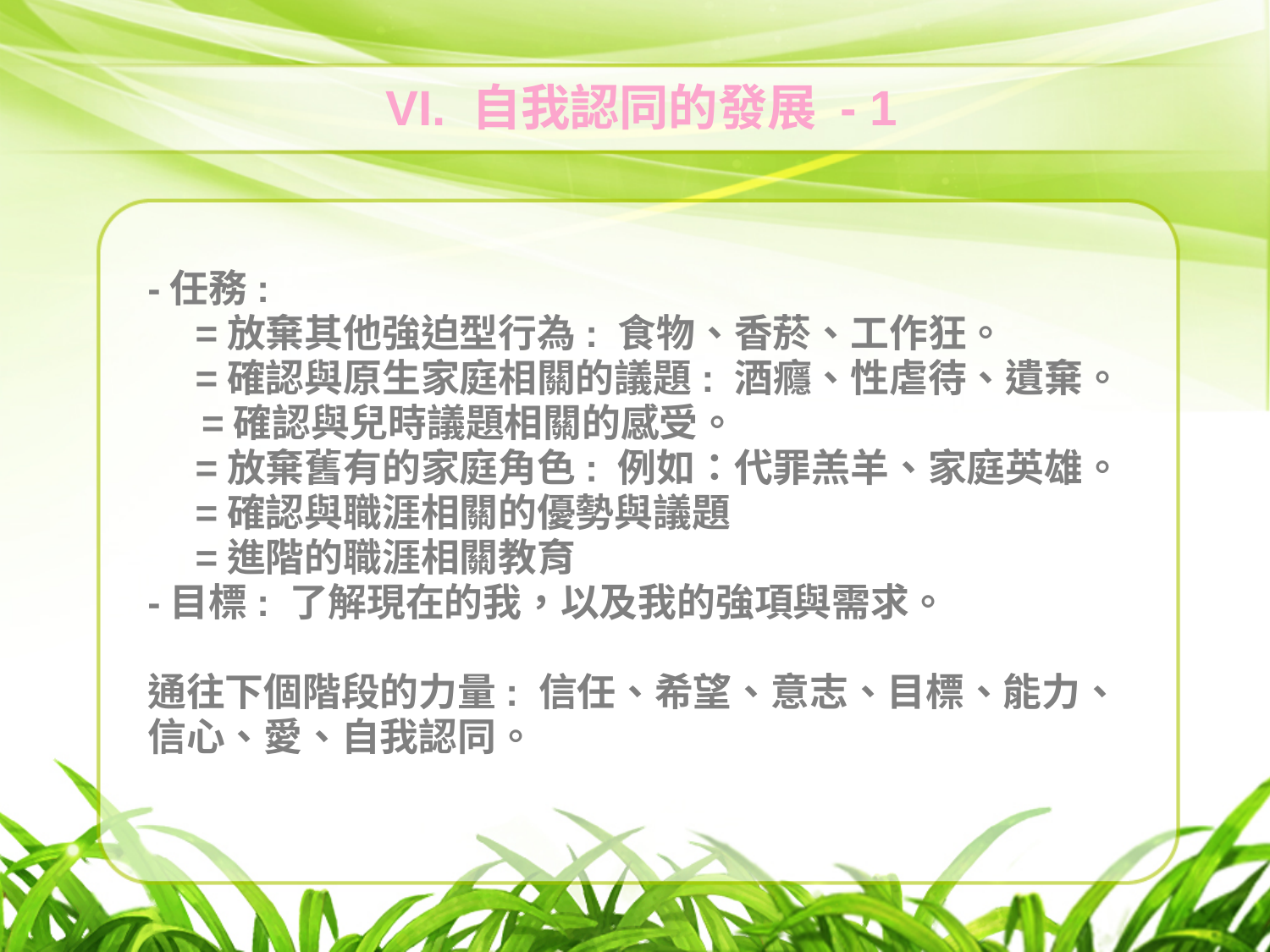

# VI. 自我認同的發展 - 1
-任務:
	=放棄其他強迫型行為: 食物、香菸、工作狂。
	=確認與原生家庭相關的議題: 酒癮、性虐待、遺棄。
     =確認與兒時議題相關的感受。
	=放棄舊有的家庭角色: 例如：代罪羔羊、家庭英雄。
	=確認與職涯相關的優勢與議題
	=進階的職涯相關教育
-目標: 了解現在的我，以及我的強項與需求。

通往下個階段的力量: 信任、希望、意志、目標、能力、
信心、愛、自我認同。